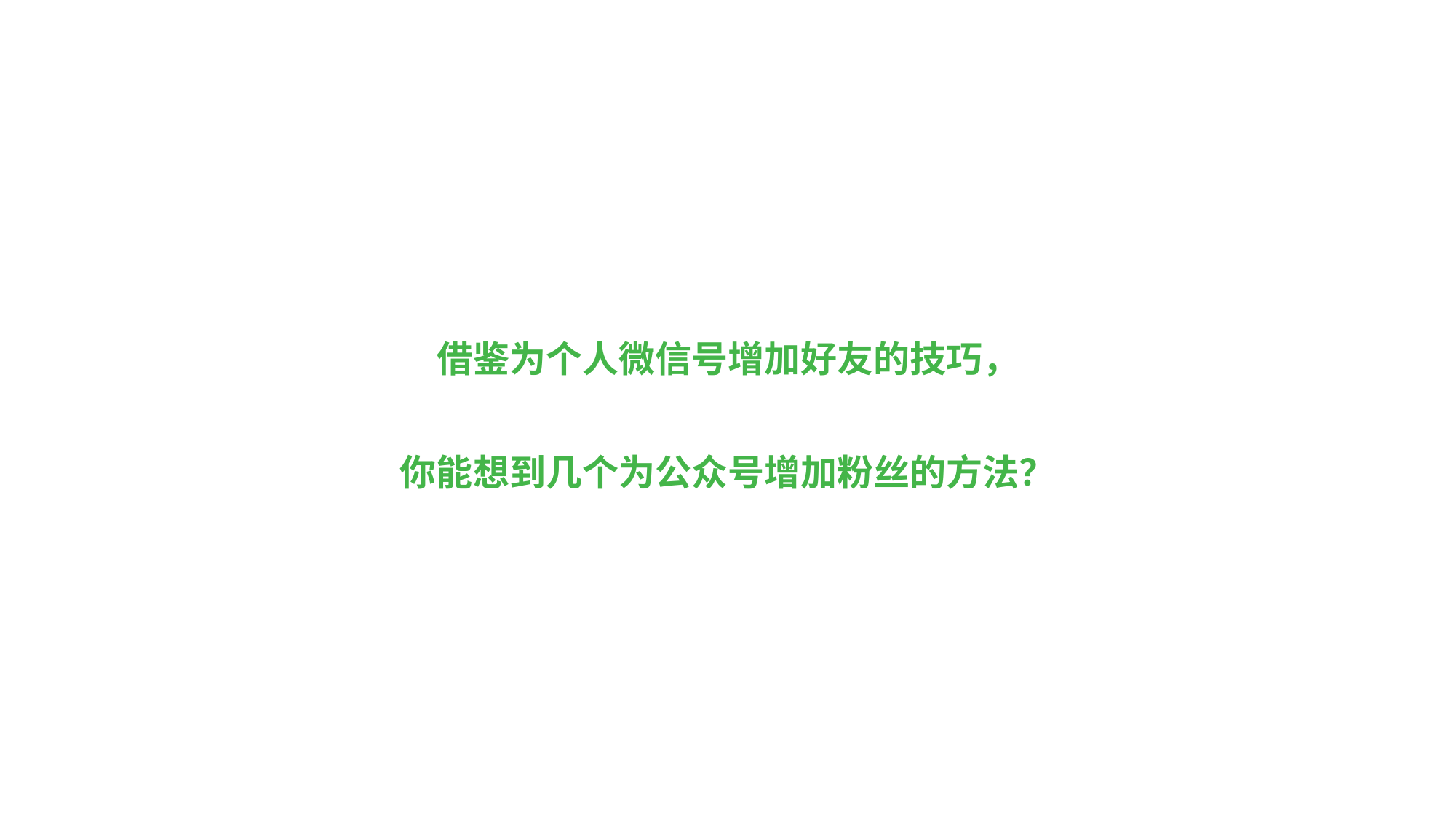

借鉴为个人微信号增加好友的技巧，

你能想到几个为公众号增加粉丝的方法？